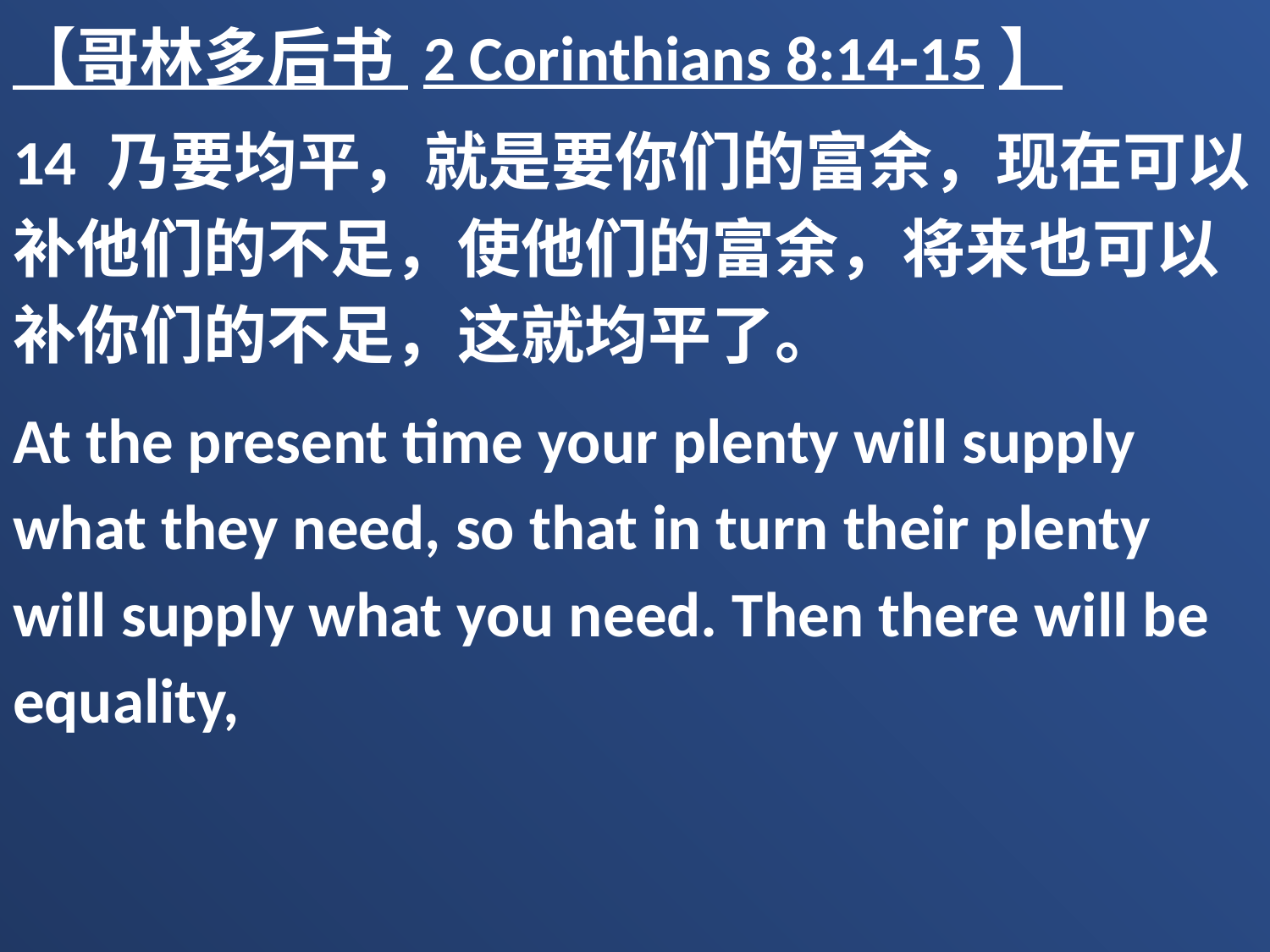

【哥林多后书 2 Corinthians 8:14-15】
14 乃要均平，就是要你们的富余，现在可以补他们的不足，使他们的富余，将来也可以补你们的不足，这就均平了。
At the present time your plenty will supply what they need, so that in turn their plenty will supply what you need. Then there will be equality,